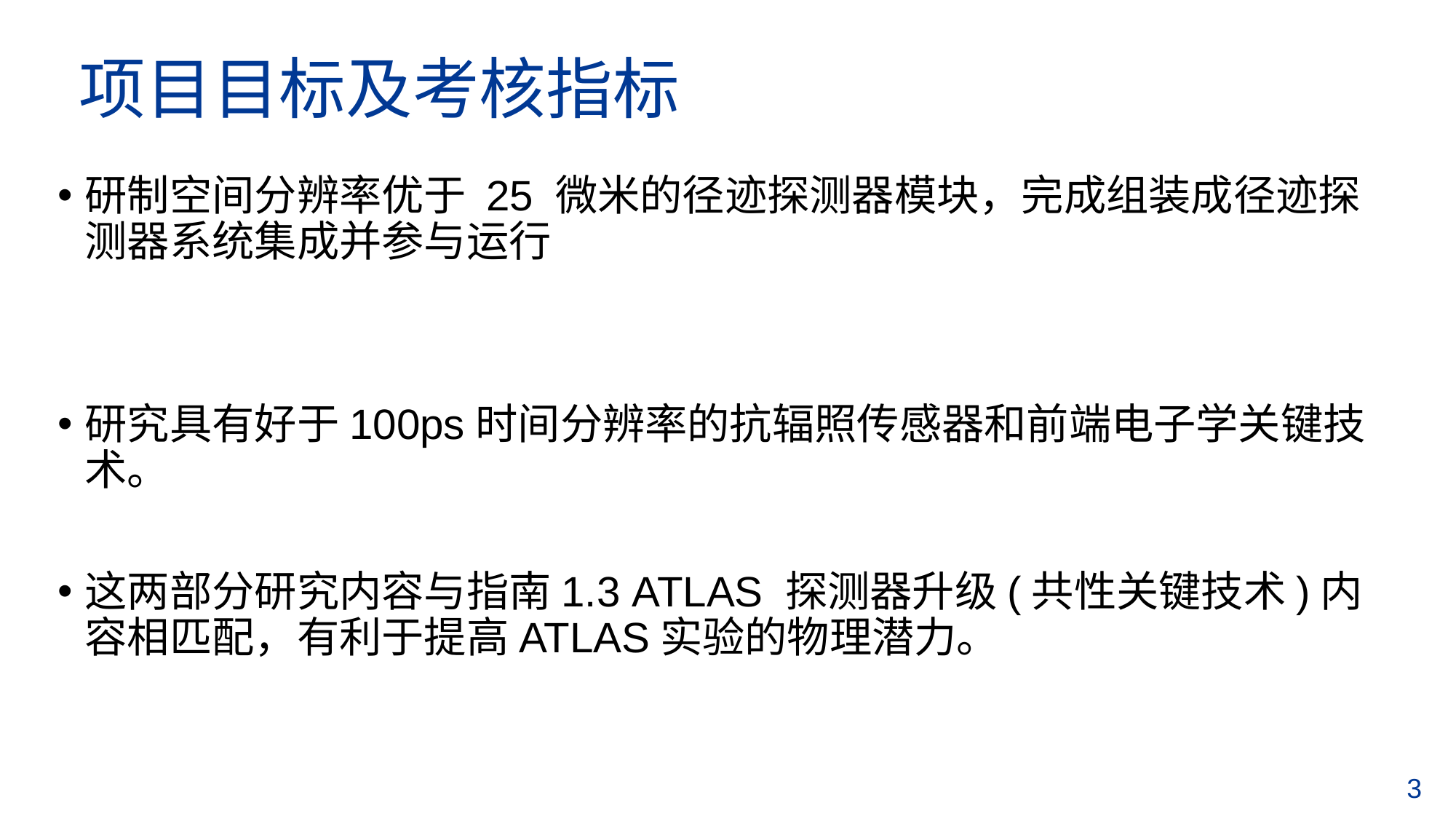

# 项目目标及考核指标
研制空间分辨率优于 25 微米的径迹探测器模块，完成组装成径迹探测器系统集成并参与运行

研究具有好于100ps时间分辨率的抗辐照传感器和前端电子学关键技术。

这两部分研究内容与指南1.3 ATLAS 探测器升级(共性关键技术)内容相匹配，有利于提高ATLAS实验的物理潜力。
3